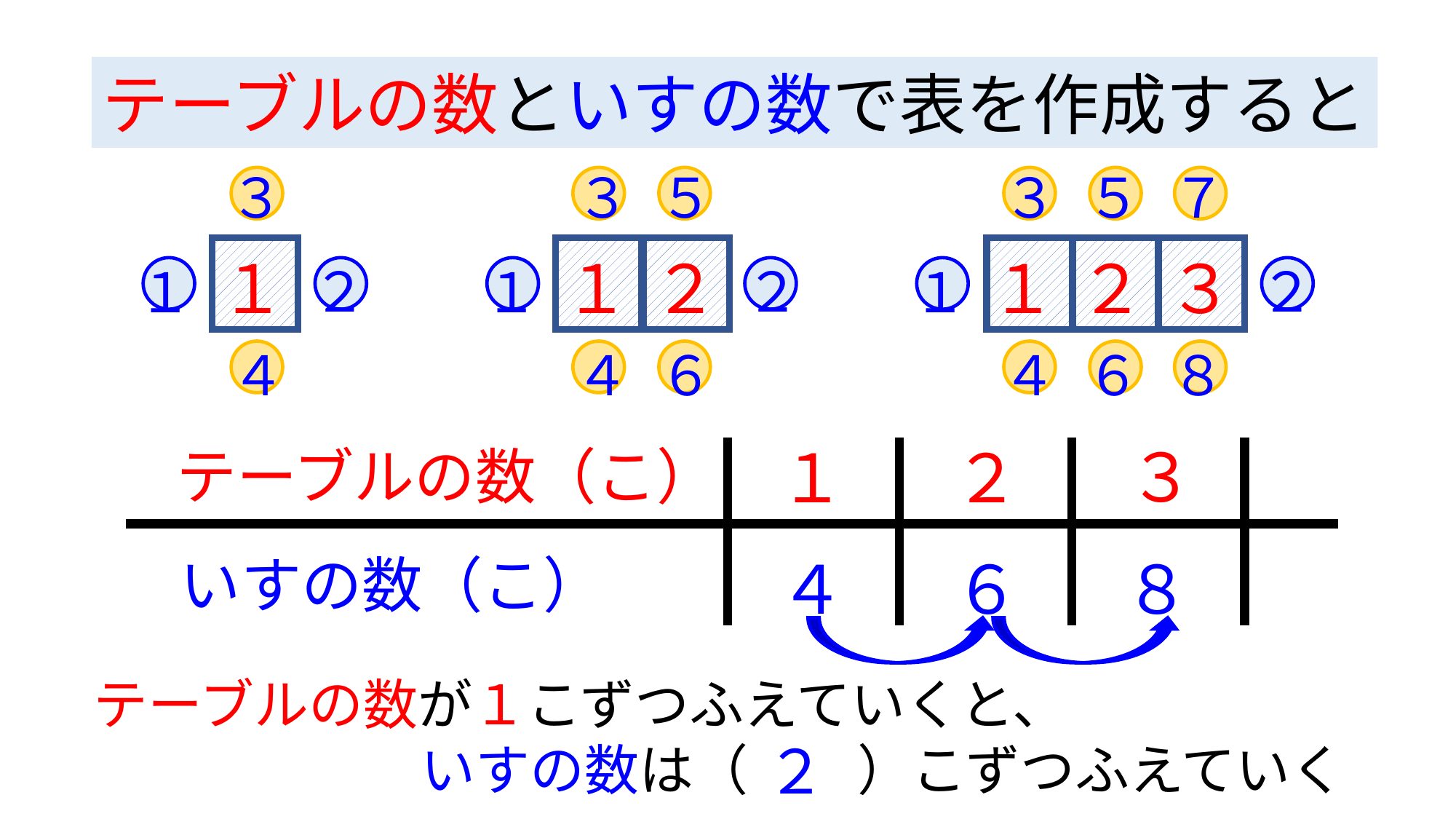

テーブルの数といすの数で表を作成すると
３
３
５
３
５
７

１
１
２
１
２
３
２
２
２
１
１
１

４
４
６
４
６
８

３
１
２
テーブルの数（こ）
いすの数（こ）
４
６
８

テーブルの数が１こずつふえていくと、
　　　　　　いすの数は（　　）こずつふえていく
２